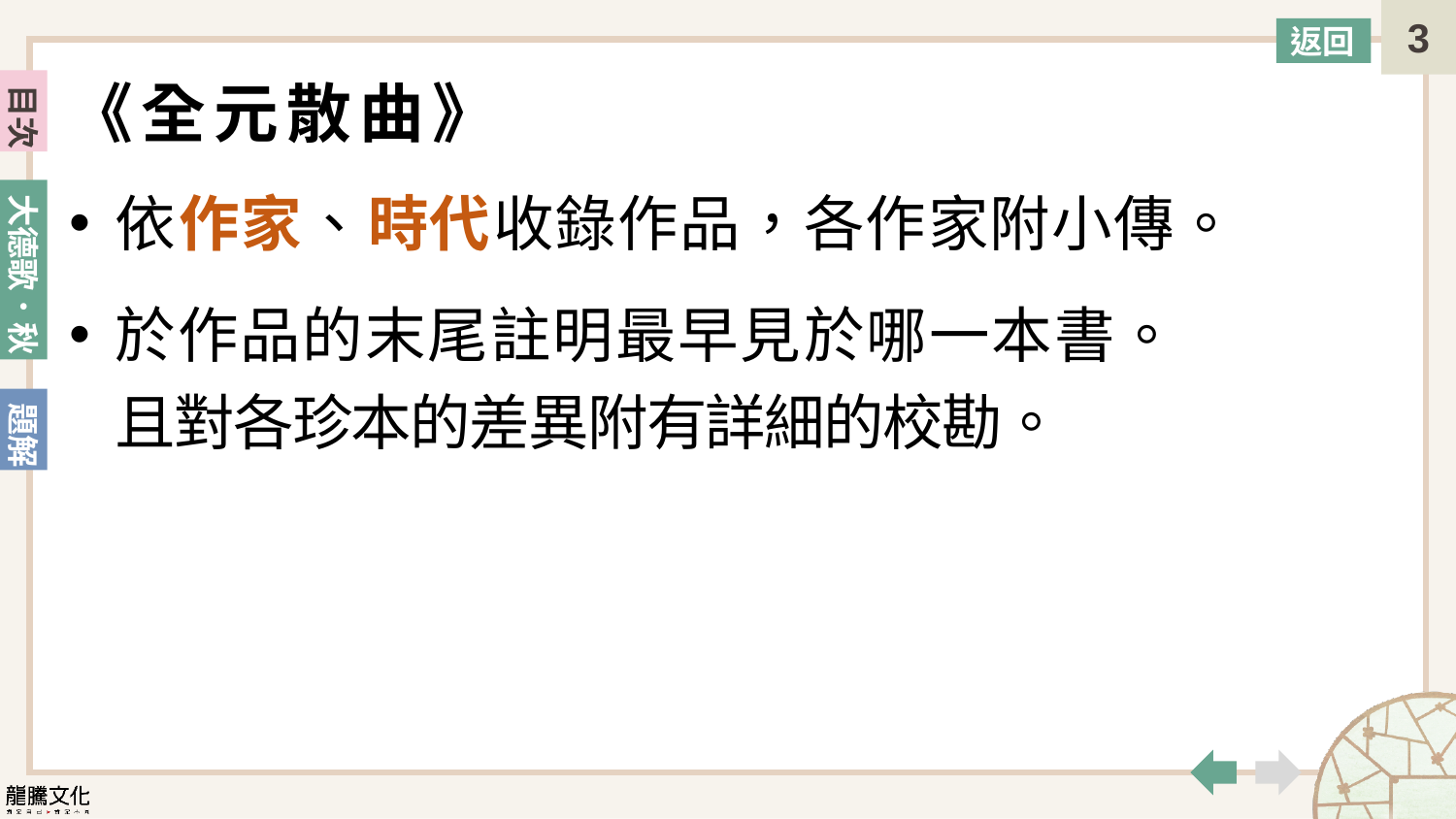

返回
《全元散曲》
依作家、時代收錄作品，各作家附小傳。
於作品的末尾註明最早見於哪一本書。且對各珍本的差異附有詳細的校勘。